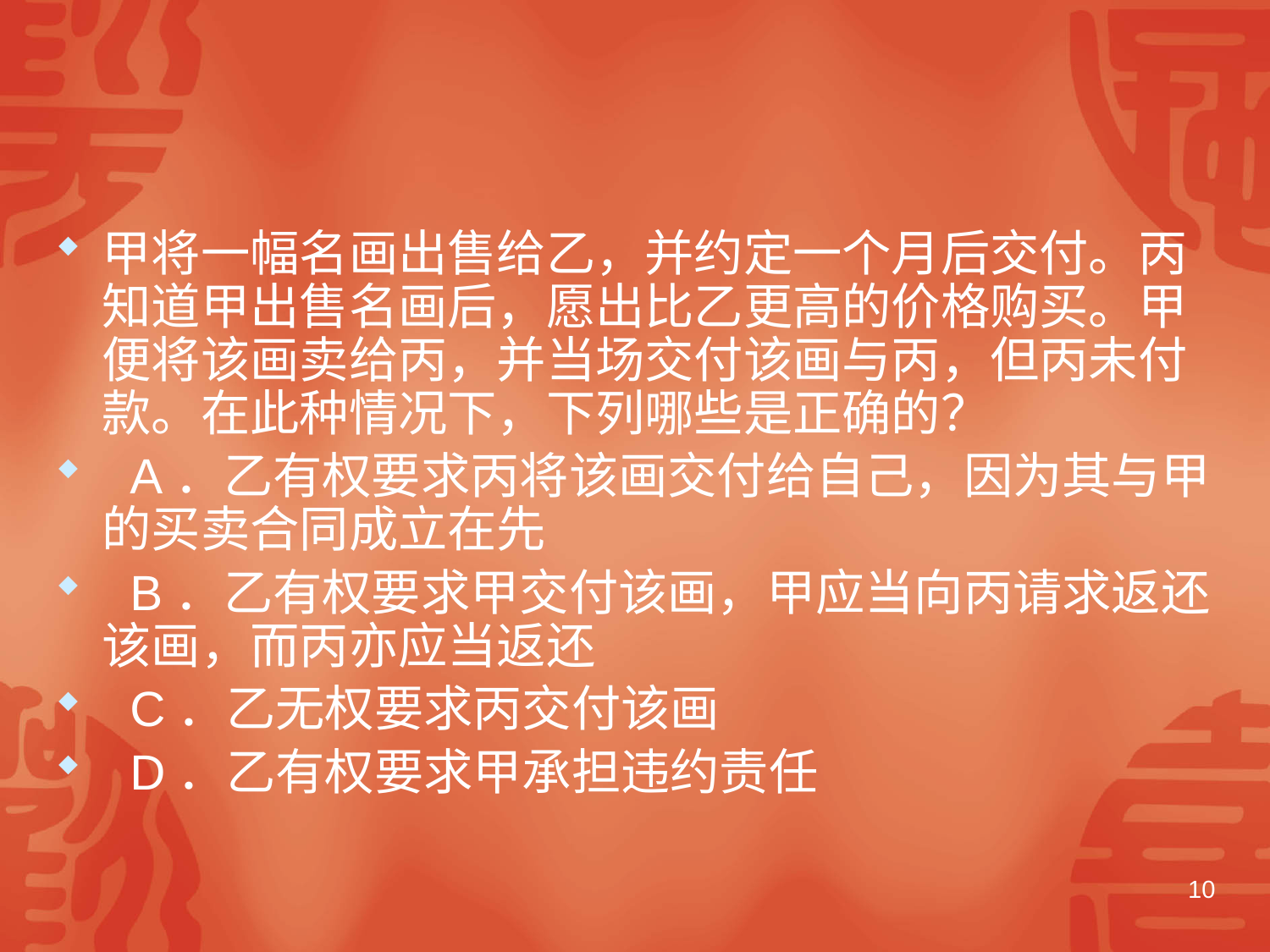

#
甲将一幅名画出售给乙，并约定一个月后交付。丙知道甲出售名画后，愿出比乙更高的价格购买。甲便将该画卖给丙，并当场交付该画与丙，但丙未付款。在此种情况下，下列哪些是正确的？
  A．乙有权要求丙将该画交付给自己，因为其与甲的买卖合同成立在先
  B．乙有权要求甲交付该画，甲应当向丙请求返还该画，而丙亦应当返还
  C．乙无权要求丙交付该画
  D．乙有权要求甲承担违约责任
10